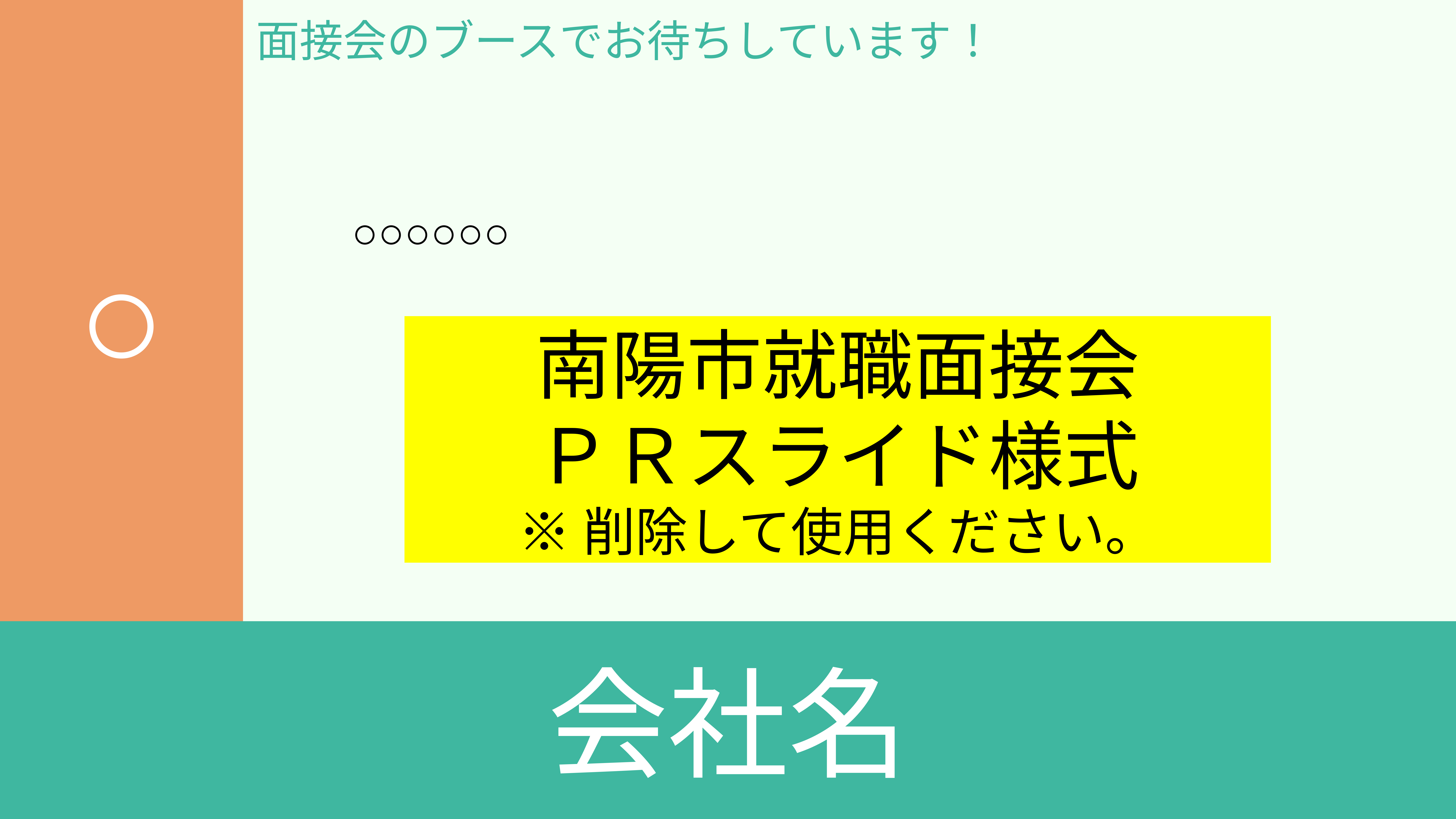

○
面接会のブースでお待ちしています！
○○○○○○
南陽市就職面接会
ＰＲスライド様式
※削除して使用ください。
会社名